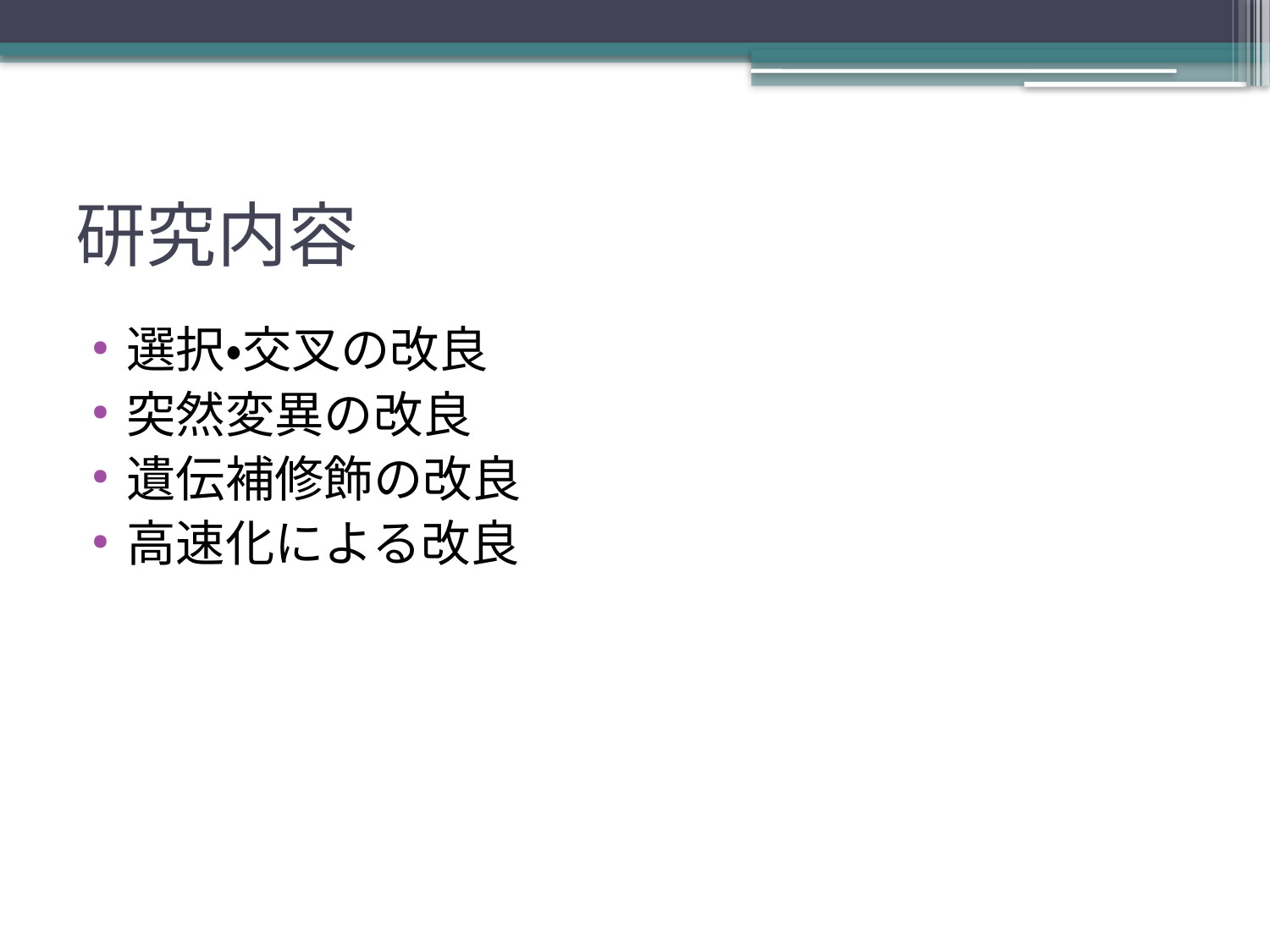

# 研究内容
選択・交叉の改良
突然変異の改良
遺伝補修飾の改良
高速化による改良